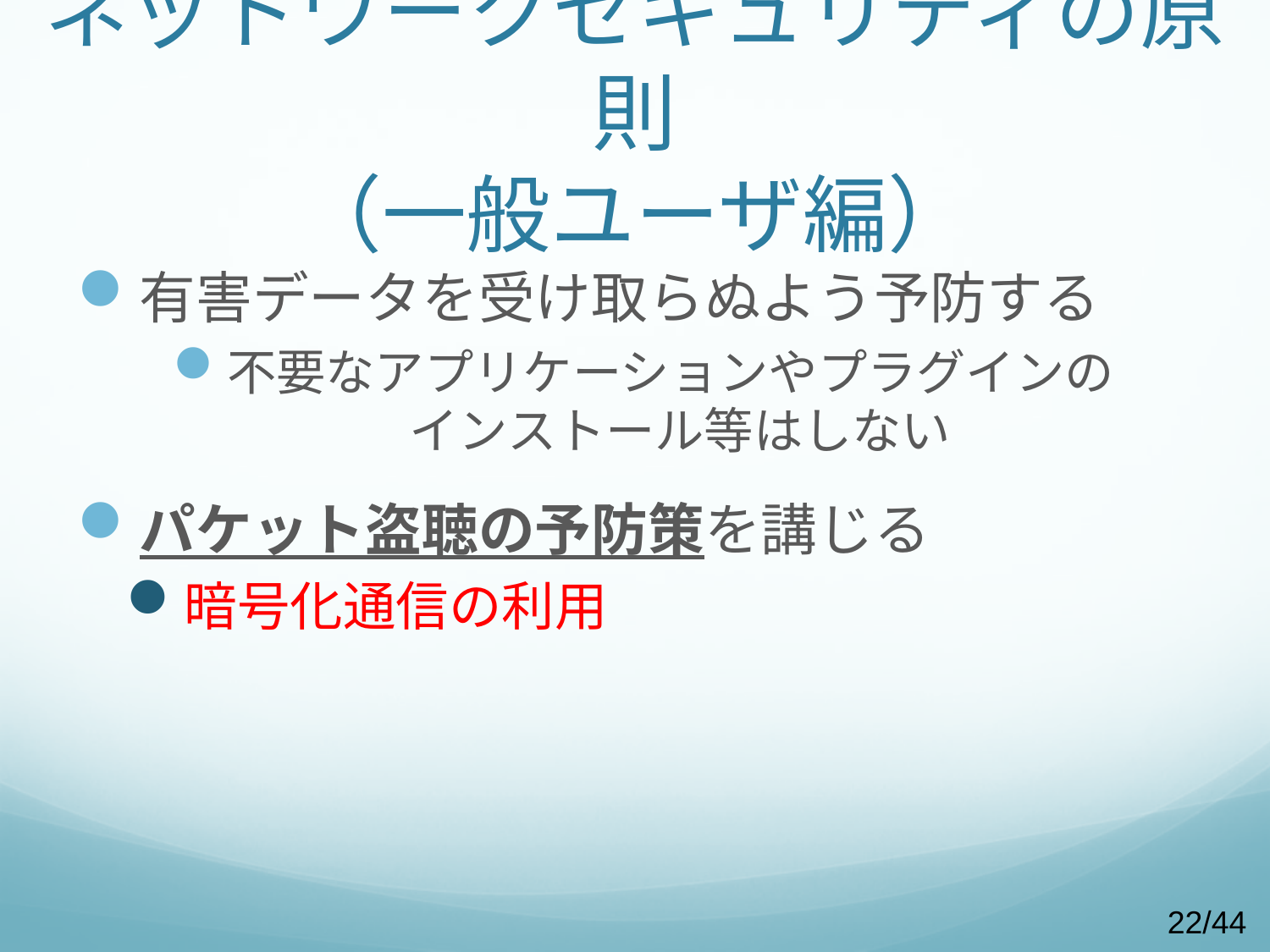

# ネットワークセキュリティの原則 （一般ユーザ編）
有害データを受け取らぬよう予防する
不要なアプリケーションやプラグインの　　　　　インストール等はしない
パケット盗聴の予防策を講じる
暗号化通信の利用